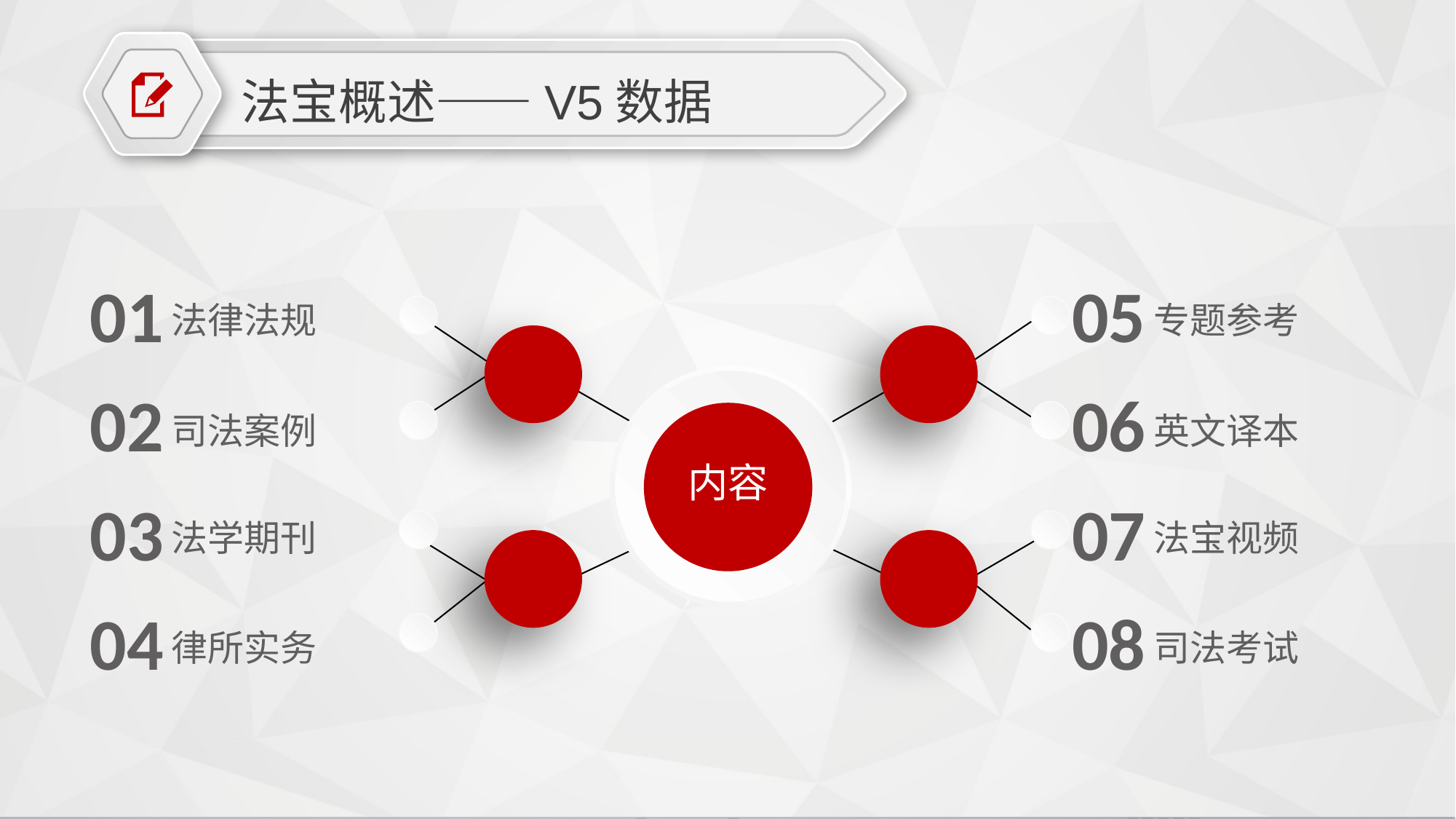

法宝概述——V5数据

01
05
法律法规
专题参考

02
06
司法案例
英文译本

内容
03
07
法学期刊
法宝视频

04
08
律所实务
司法考试